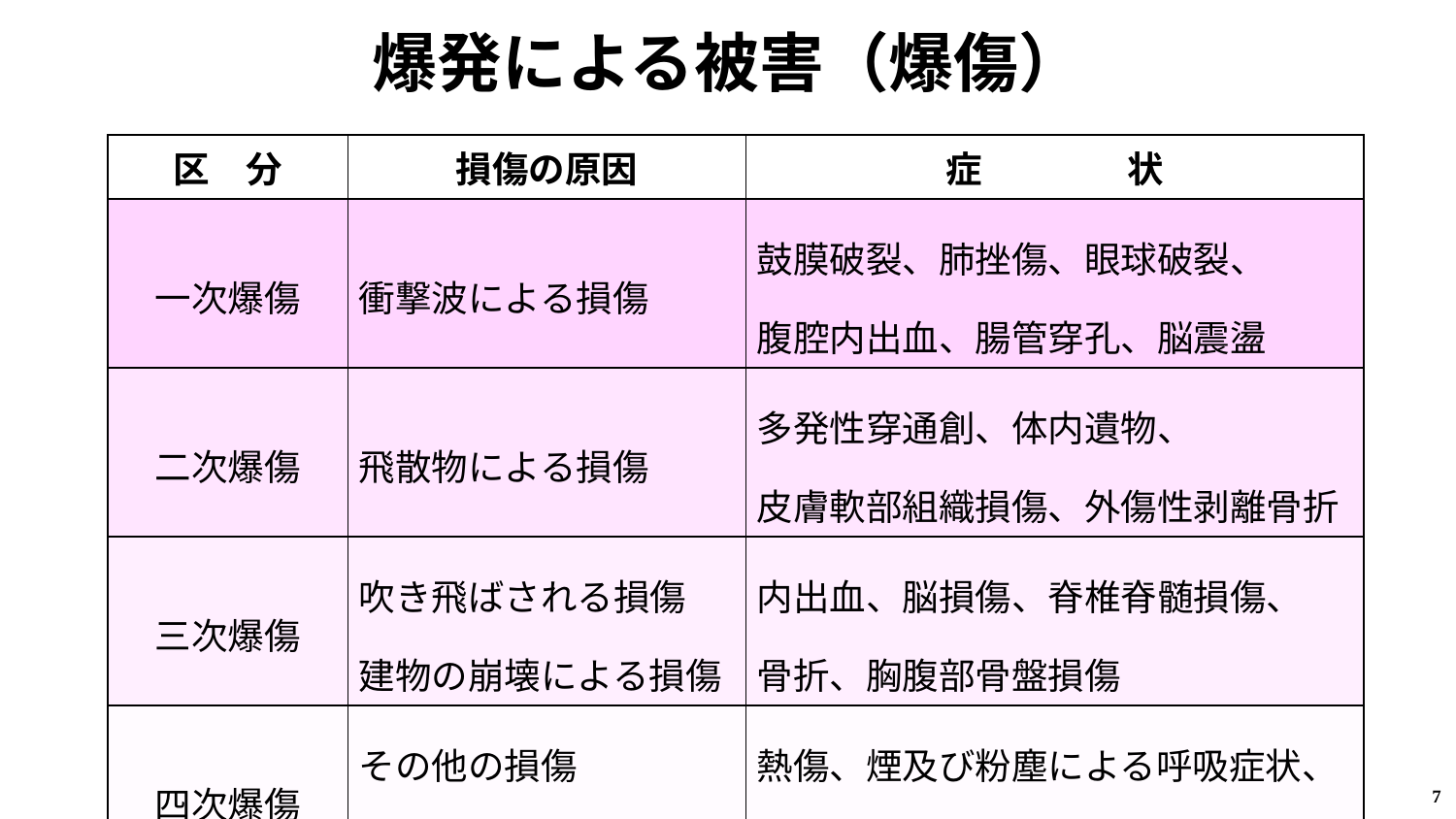

# 爆発による被害（爆傷）
| 区　分 | 損傷の原因 | 症　　　　状 |
| --- | --- | --- |
| 一次爆傷 | 衝撃波による損傷 | 鼓膜破裂、肺挫傷、眼球破裂、 腹腔内出血、腸管穿孔、脳震盪 |
| 二次爆傷 | 飛散物による損傷 | 多発性穿通創、体内遺物、 皮膚軟部組織損傷、外傷性剥離骨折 |
| 三次爆傷 | 吹き飛ばされる損傷 建物の崩壊による損傷 | 内出血、脳損傷、脊椎脊髄損傷、　 骨折、胸腹部骨盤損傷 |
| 四次爆傷 | その他の損傷 主に熱傷及び有害ガス | 熱傷、煙及び粉塵による呼吸症状、 一酸化炭素等中毒 |
7